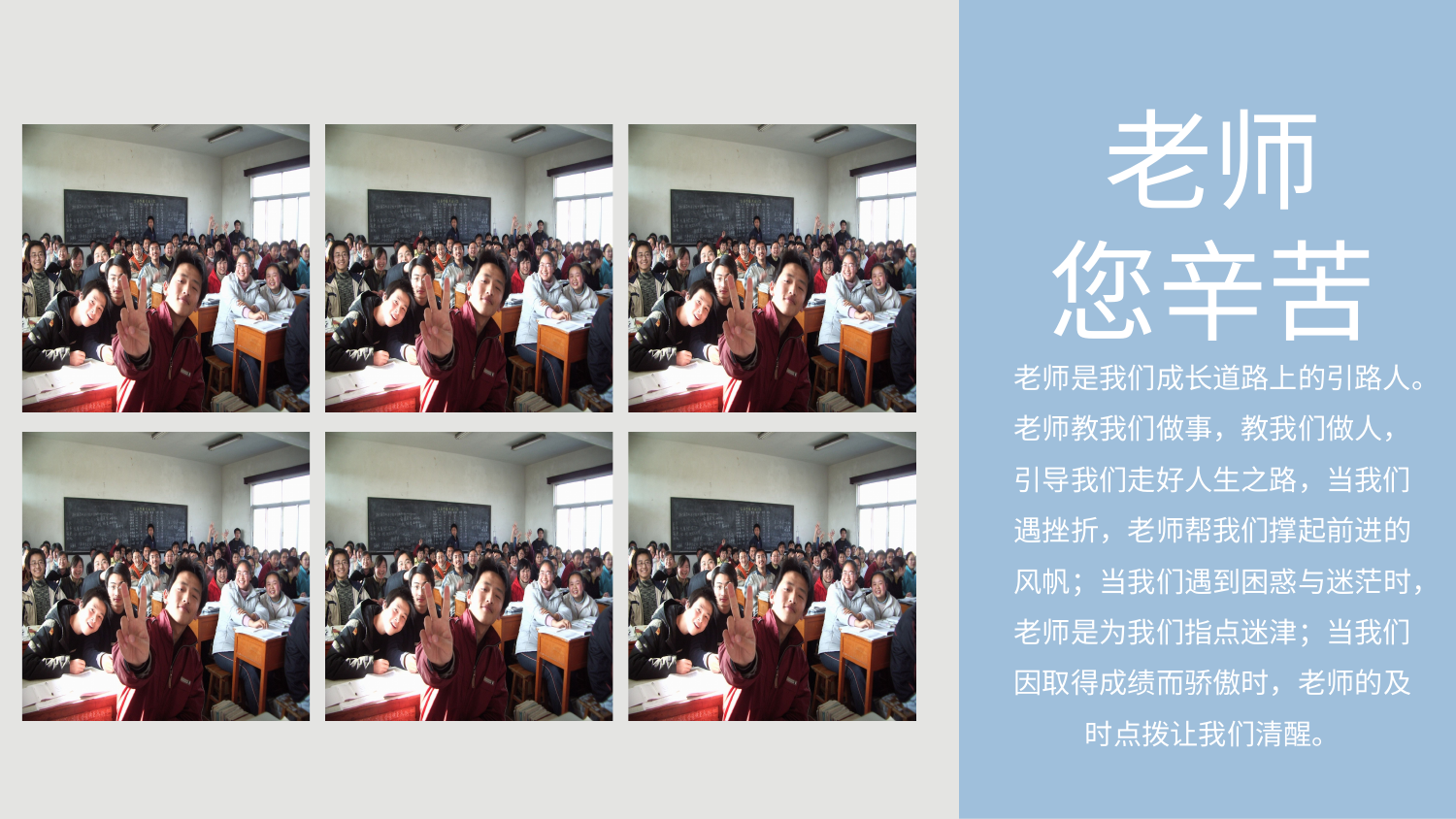

老师
您辛苦

老师是我们成长道路上的引路人。老师教我们做事，教我们做人，引导我们走好人生之路，当我们遇挫折，老师帮我们撑起前进的风帆；当我们遇到困惑与迷茫时，老师是为我们指点迷津；当我们因取得成绩而骄傲时，老师的及时点拨让我们清醒。